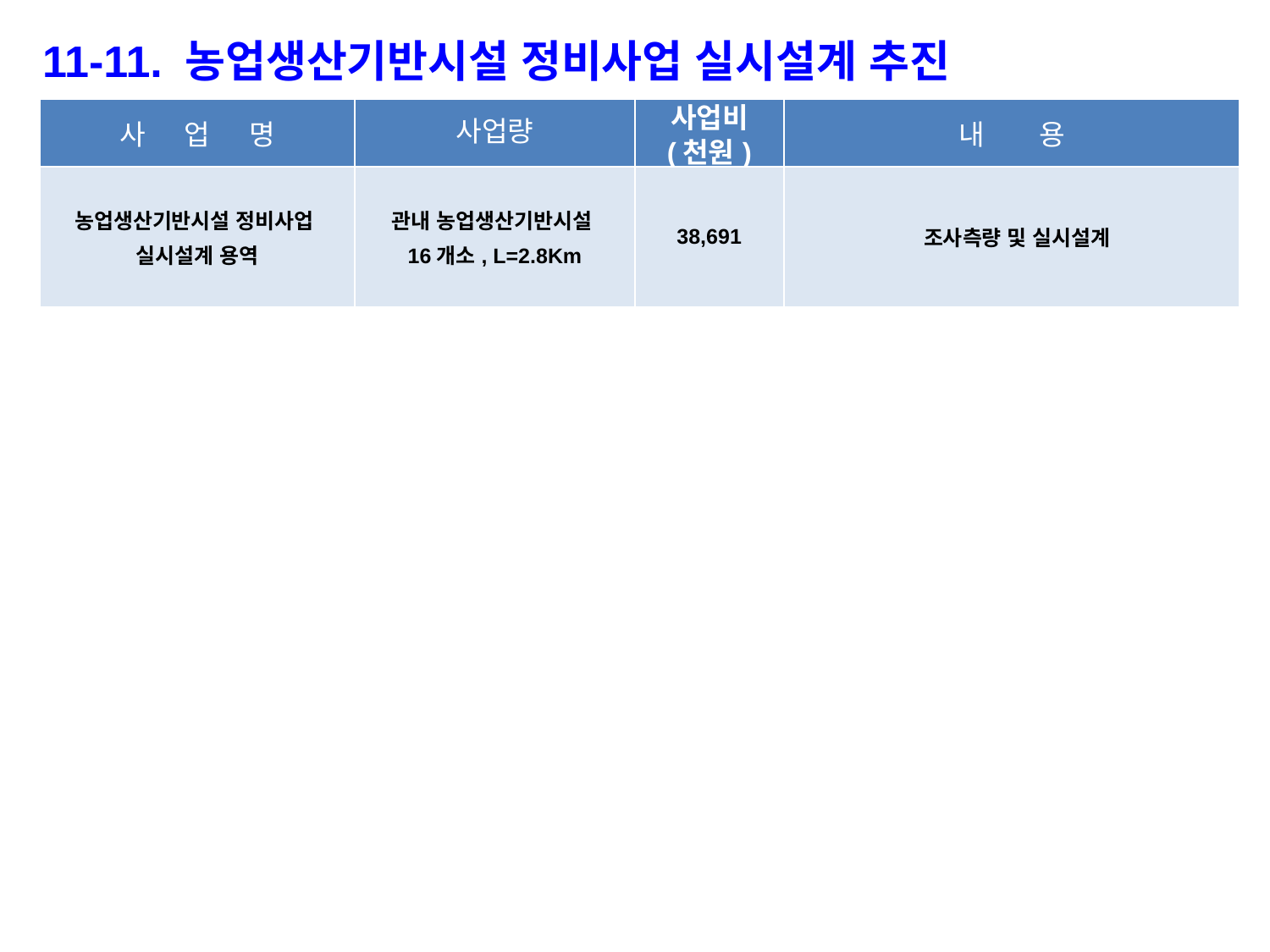

11-11. 농업생산기반시설 정비사업 실시설계 추진

| 사 업 명 | 사업량 | 사업비 (천원) | 내 용 |
| --- | --- | --- | --- |
| 농업생산기반시설 정비사업 실시설계 용역 | 관내 농업생산기반시설 16개소, L=2.8Km | 38,691 | 조사측량 및 실시설계 |